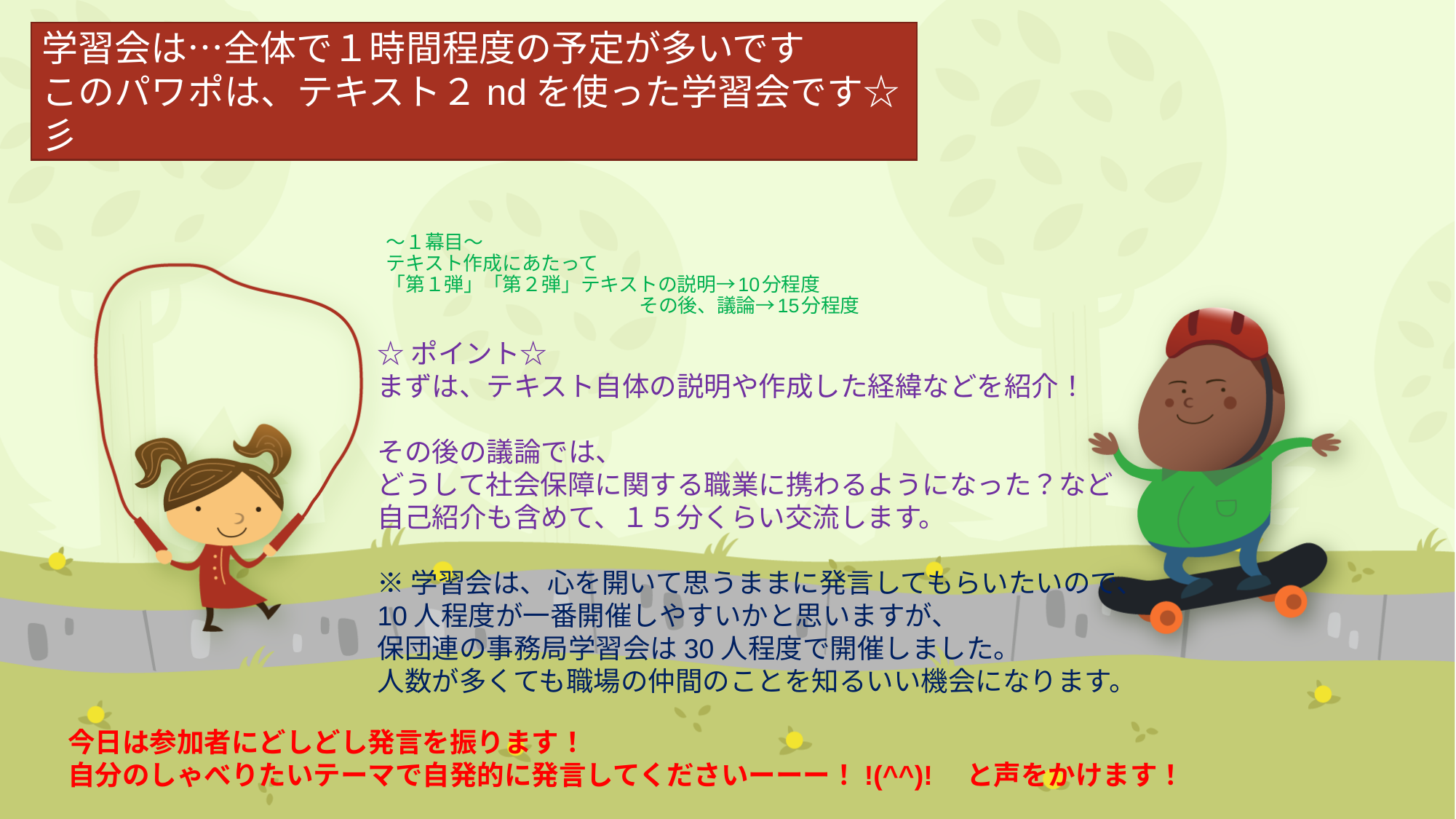

学習会は…全体で１時間程度の予定が多いです
このパワポは、テキスト２ndを使った学習会です☆彡
# ～１幕目～ テキスト作成にあたって 「第１弾」「第２弾」テキストの説明→10分程度 　　　　　　　　　　　　　その後、議論→15分程度

☆ポイント☆
まずは、テキスト自体の説明や作成した経緯などを紹介！

その後の議論では、
どうして社会保障に関する職業に携わるようになった？など
自己紹介も含めて、１５分くらい交流します。

※学習会は、心を開いて思うままに発言してもらいたいので、
10人程度が一番開催しやすいかと思いますが、
保団連の事務局学習会は30人程度で開催しました。
人数が多くても職場の仲間のことを知るいい機会になります。

今日は参加者にどしどし発言を振ります！
自分のしゃべりたいテーマで自発的に発言してくださいーーー！!(^^)!　と声をかけます！